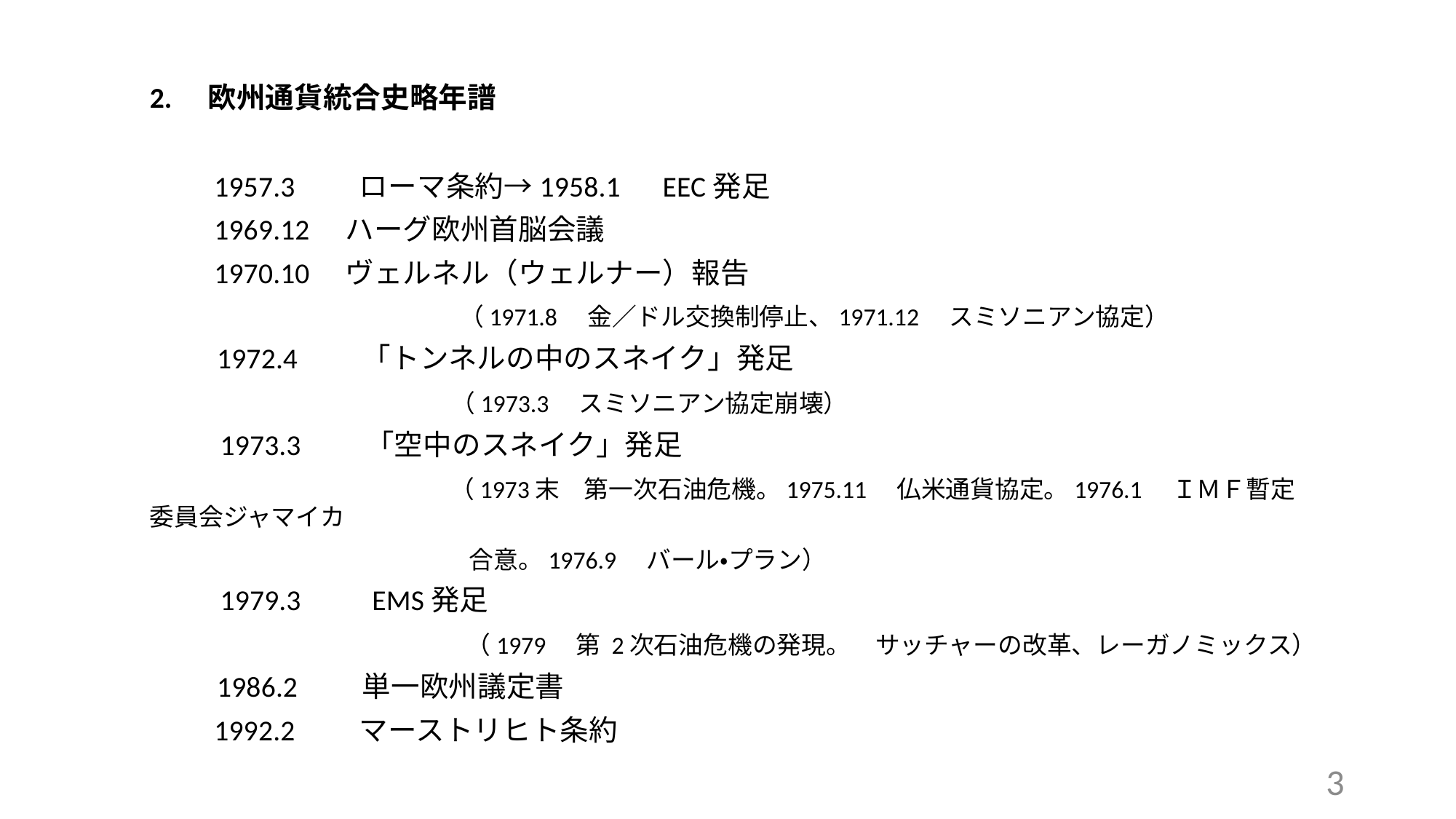

2.　欧州通貨統合史略年譜

　　1957.3　　ローマ条約→1958.1　EEC発足
　　1969.12　ハーグ欧州首脳会議
　　1970.10　ヴェルネル（ウェルナー）報告
　　　　　　　　　　（1971.8　金／ドル交換制停止、1971.12　スミソニアン協定）
　　1972.4　　「トンネルの中のスネイク」発足
　　　　　　　　　　 （1973.3　スミソニアン協定崩壊）
　　1973.3　　「空中のスネイク」発足
　　　　　　　　　　 （1973末　第一次石油危機。1975.11　仏米通貨協定。1976.1　ＩＭＦ暫定委員会ジャマイカ
　　　　　　　　　　　　　合意。1976.9　バール・プラン）
　　1979.3　　EMS発足
　　　　　　　　　　（1979　第 2次石油危機の発現。　サッチャーの改革、レーガノミックス）
　　1986.2　　単一欧州議定書
　　1992.2　　マーストリヒト条約

3